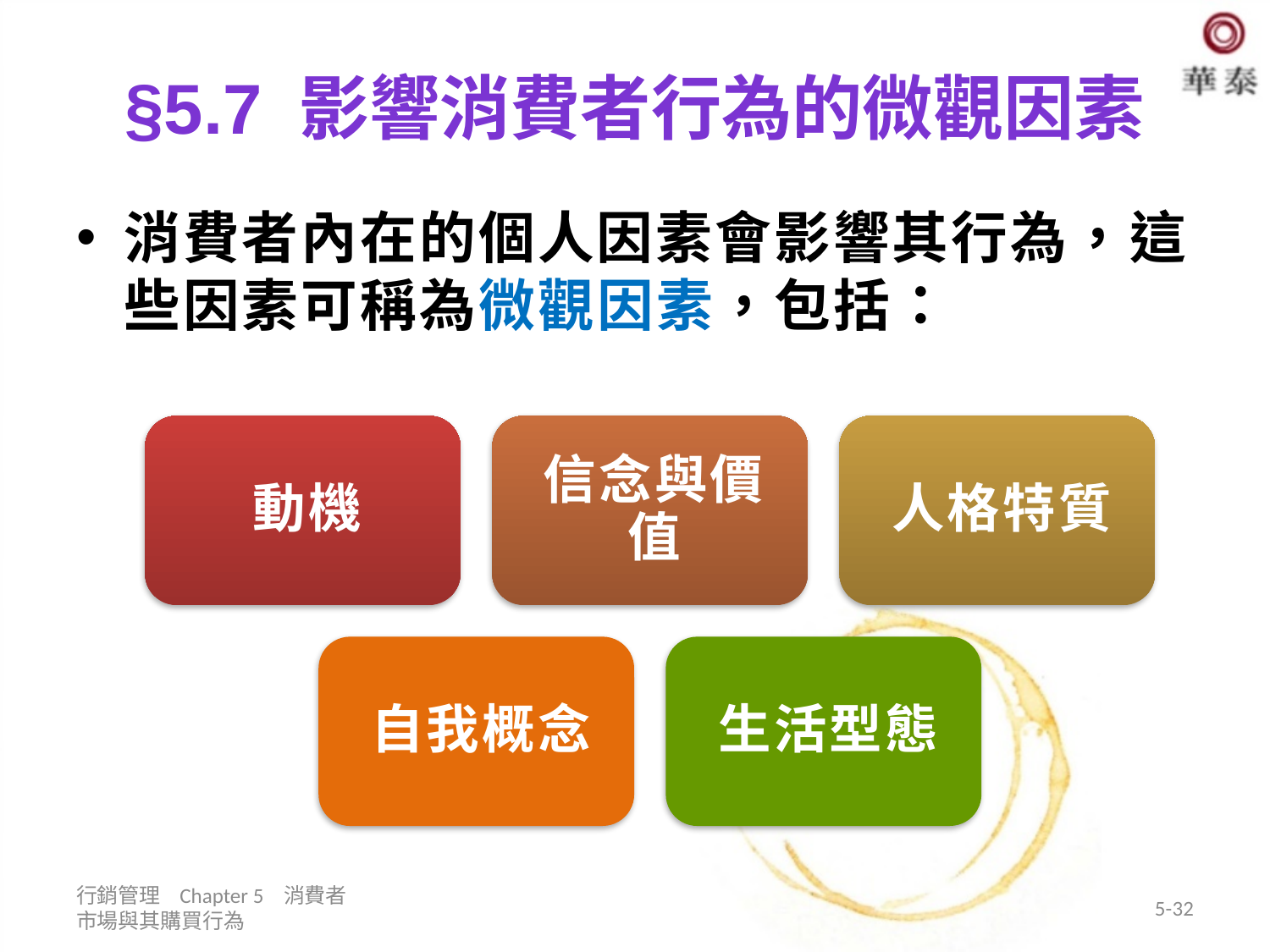

# §5.7 影響消費者行為的微觀因素
消費者內在的個人因素會影響其行為，這些因素可稱為微觀因素，包括：
動機
信念與價值
人格特質
自我概念
生活型態
行銷管理   Chapter 5   消費者市場與其購買行為
5-32